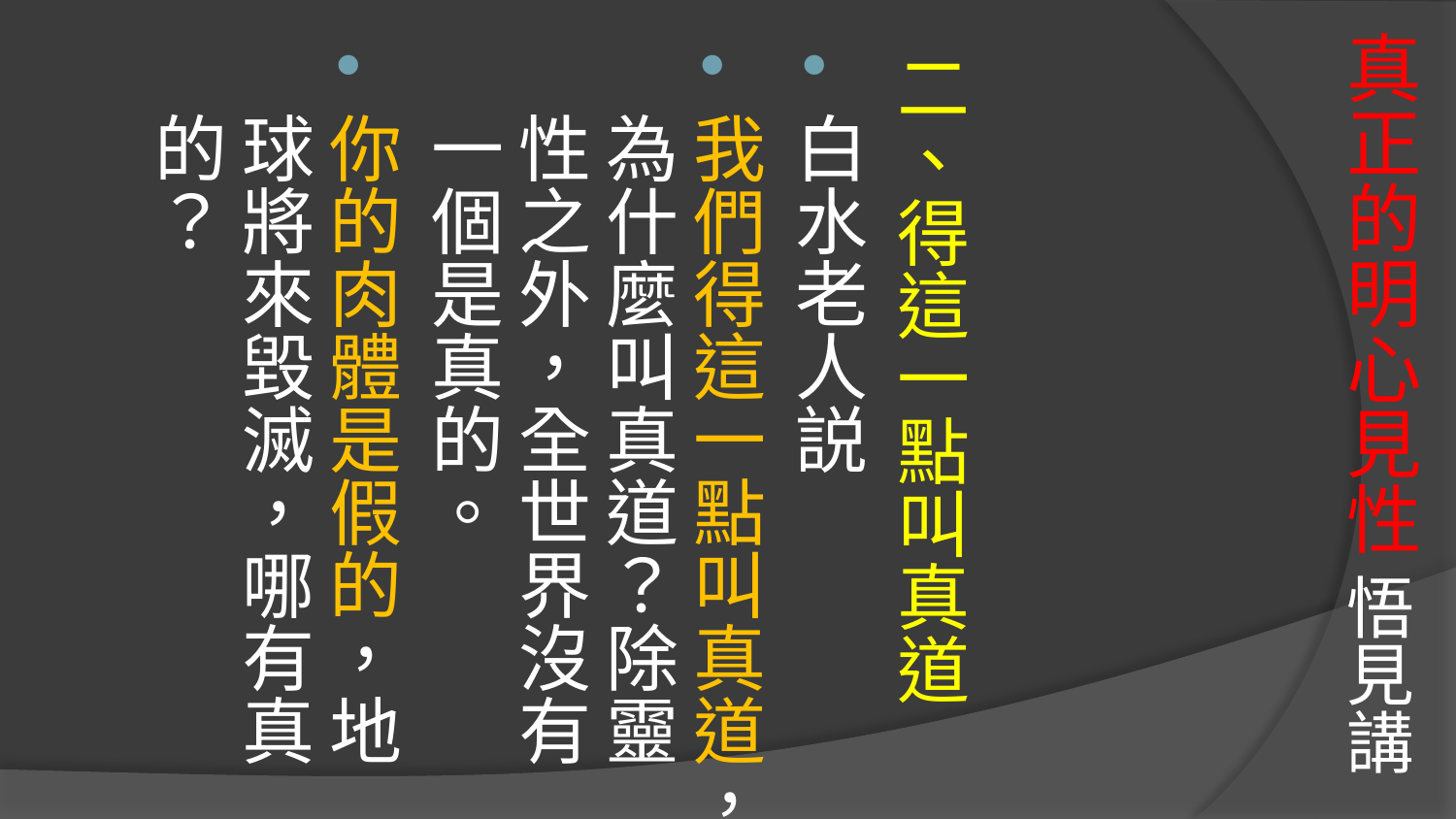

# 真正的明心見性 悟見講
二、得這一點叫真道
白水老人説
我們得這一點叫真道，為什麼叫真道？除靈性之外，全世界沒有一個是真的。
你的肉體是假的，地球將來毀滅，哪有真的？